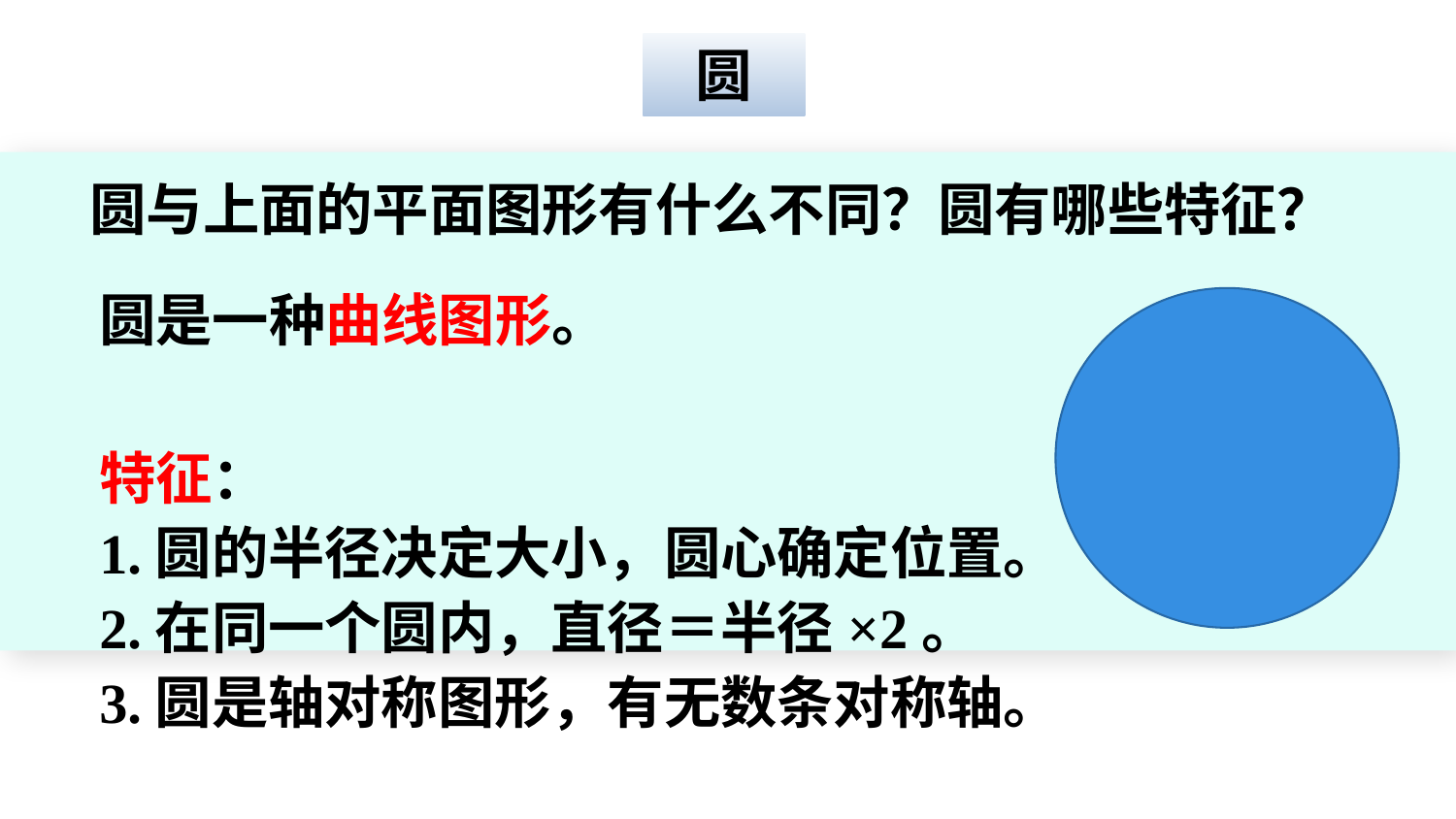

圆
圆与上面的平面图形有什么不同？圆有哪些特征？
圆是一种曲线图形。

特征：
1.圆的半径决定大小，圆心确定位置。
2.在同一个圆内，直径＝半径×2。
3.圆是轴对称图形，有无数条对称轴。